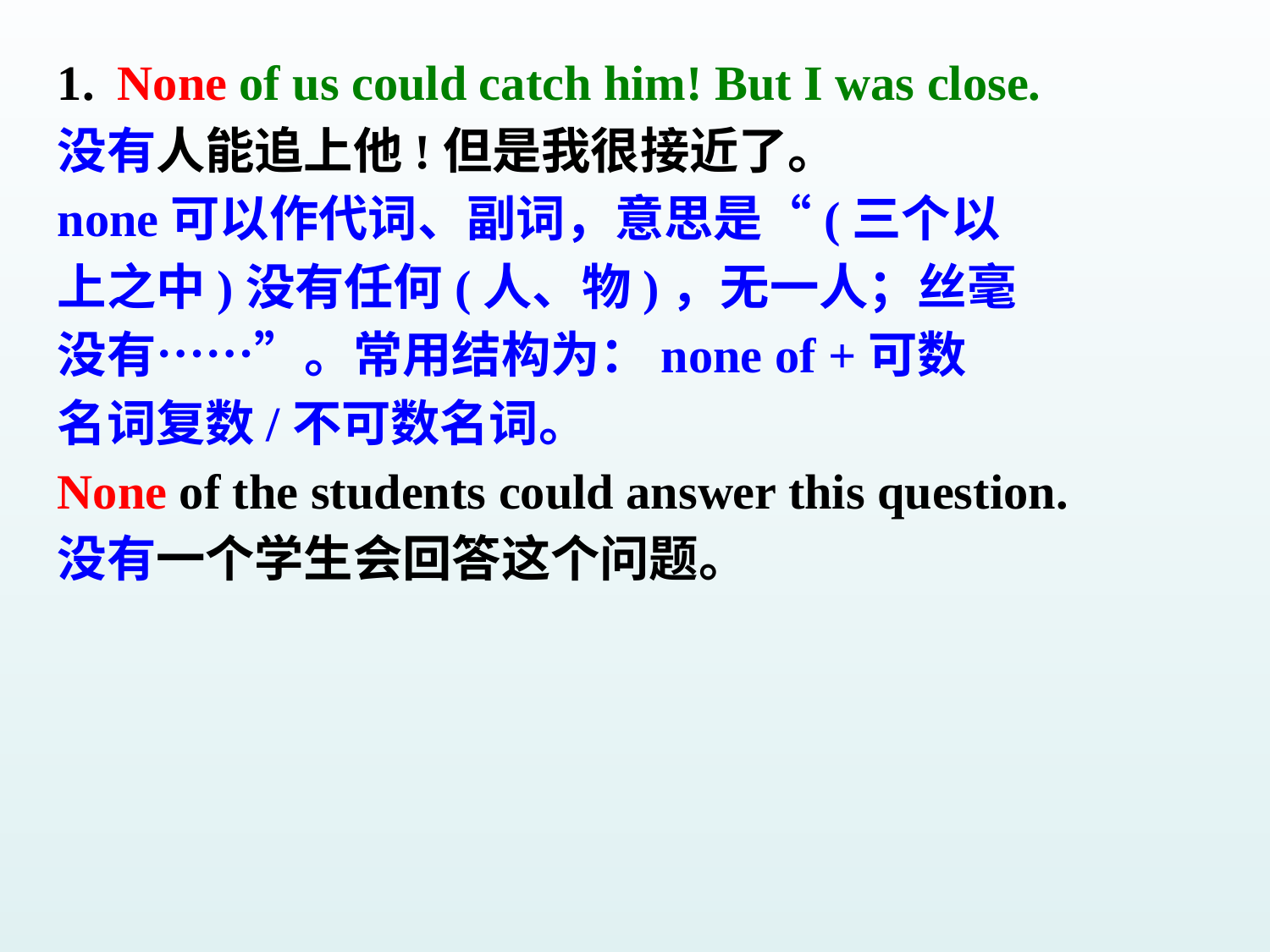

None of us could catch him! But I was close.
没有人能追上他!但是我很接近了。
none可以作代词、副词，意思是“(三个以
上之中)没有任何(人、物)，无一人；丝毫
没有……”。常用结构为：none of +可数
名词复数/不可数名词。
None of the students could answer this question.
没有一个学生会回答这个问题。